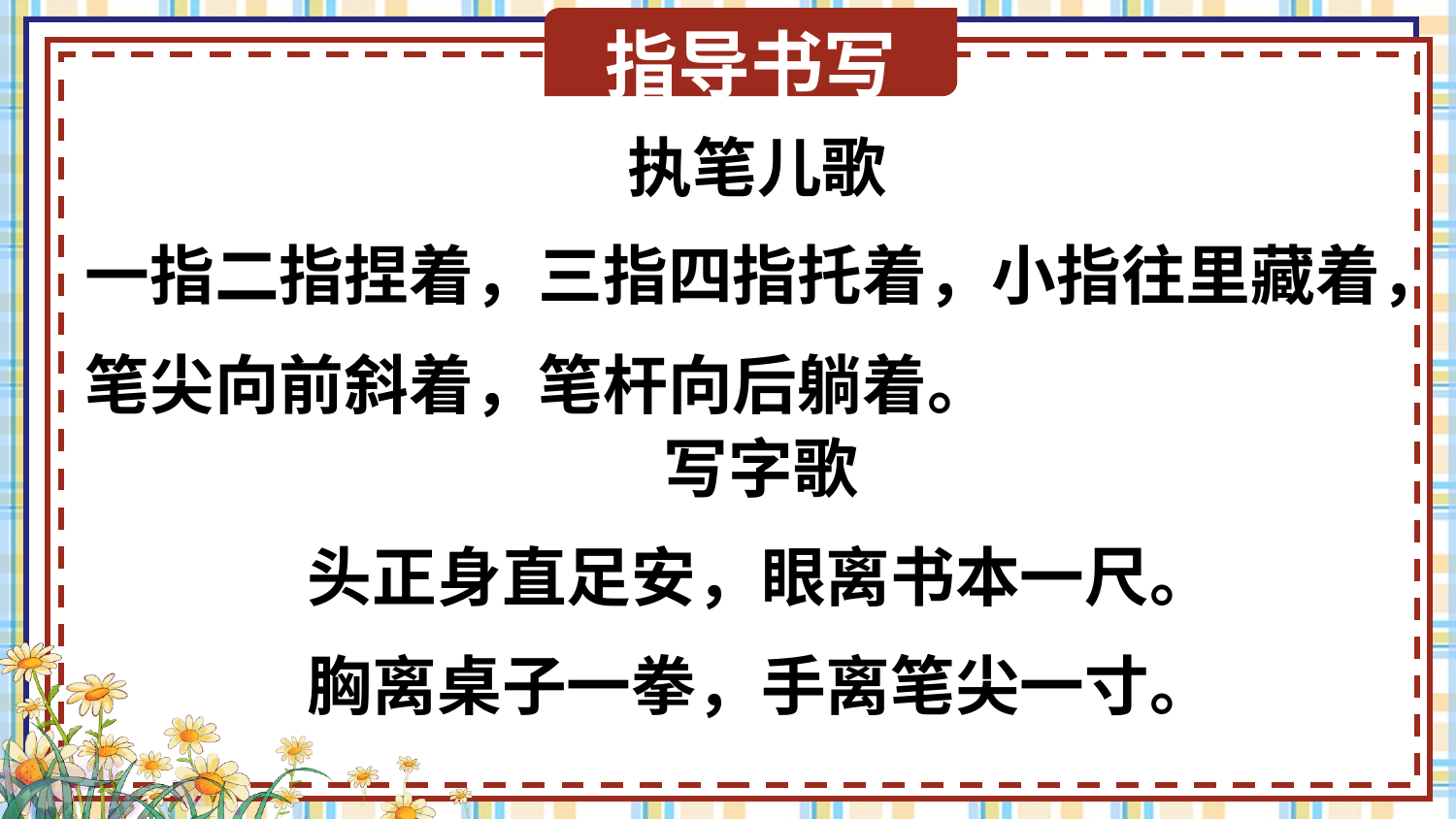

指导书写
执笔儿歌
一指二指捏着，三指四指托着，小指往里藏着，笔尖向前斜着，笔杆向后躺着。
写字歌
头正身直足安，眼离书本一尺。
胸离桌子一拳，手离笔尖一寸。